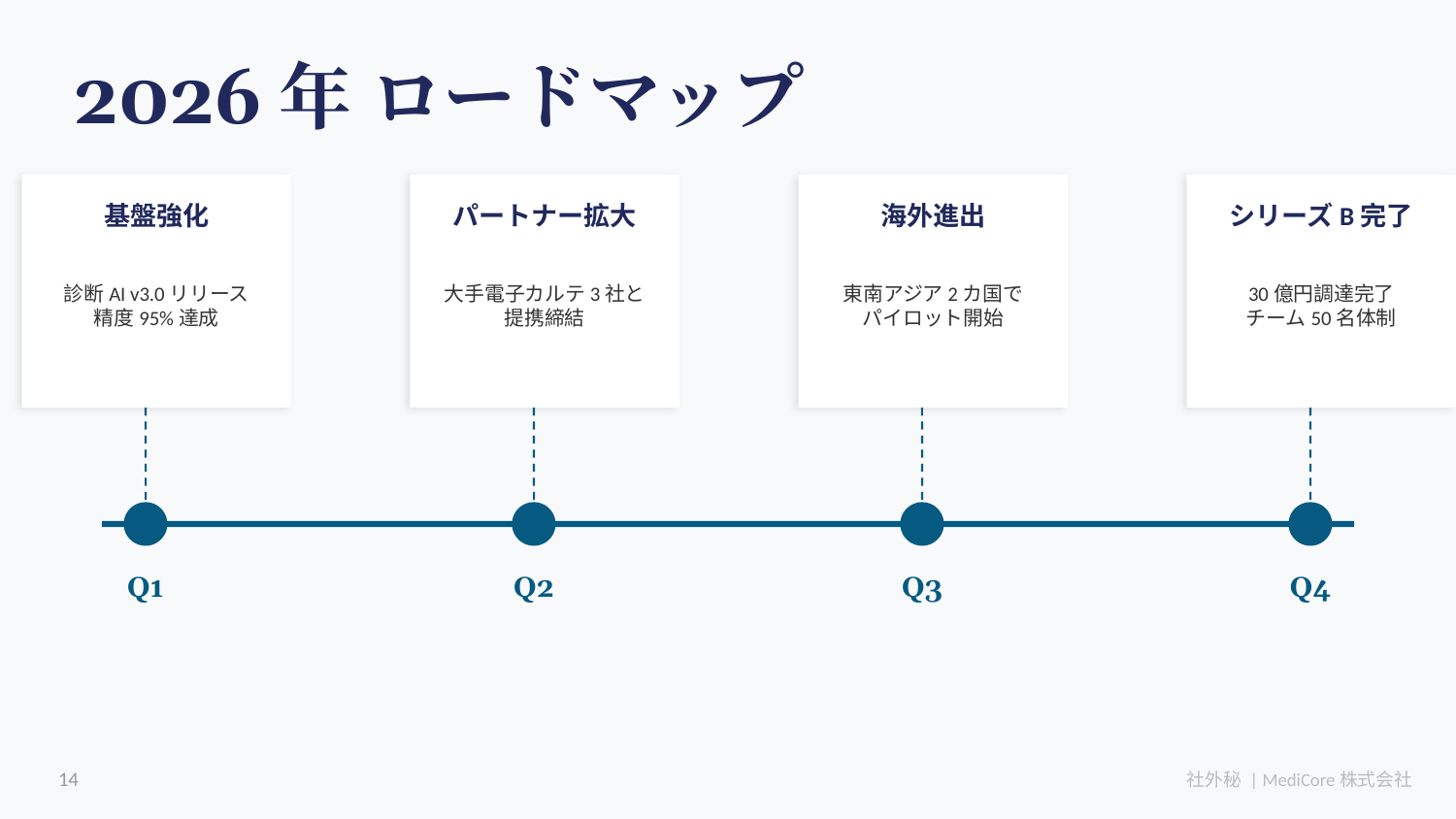

2026年 ロードマップ

基盤強化
パートナー拡大
海外進出
シリーズB完了
診断AI v3.0リリース
精度95%達成
大手電子カルテ3社と
提携締結
東南アジア2カ国で
パイロット開始
30億円調達完了
チーム50名体制

Q1
Q2
Q3
Q4
14
社外秘 | MediCore株式会社